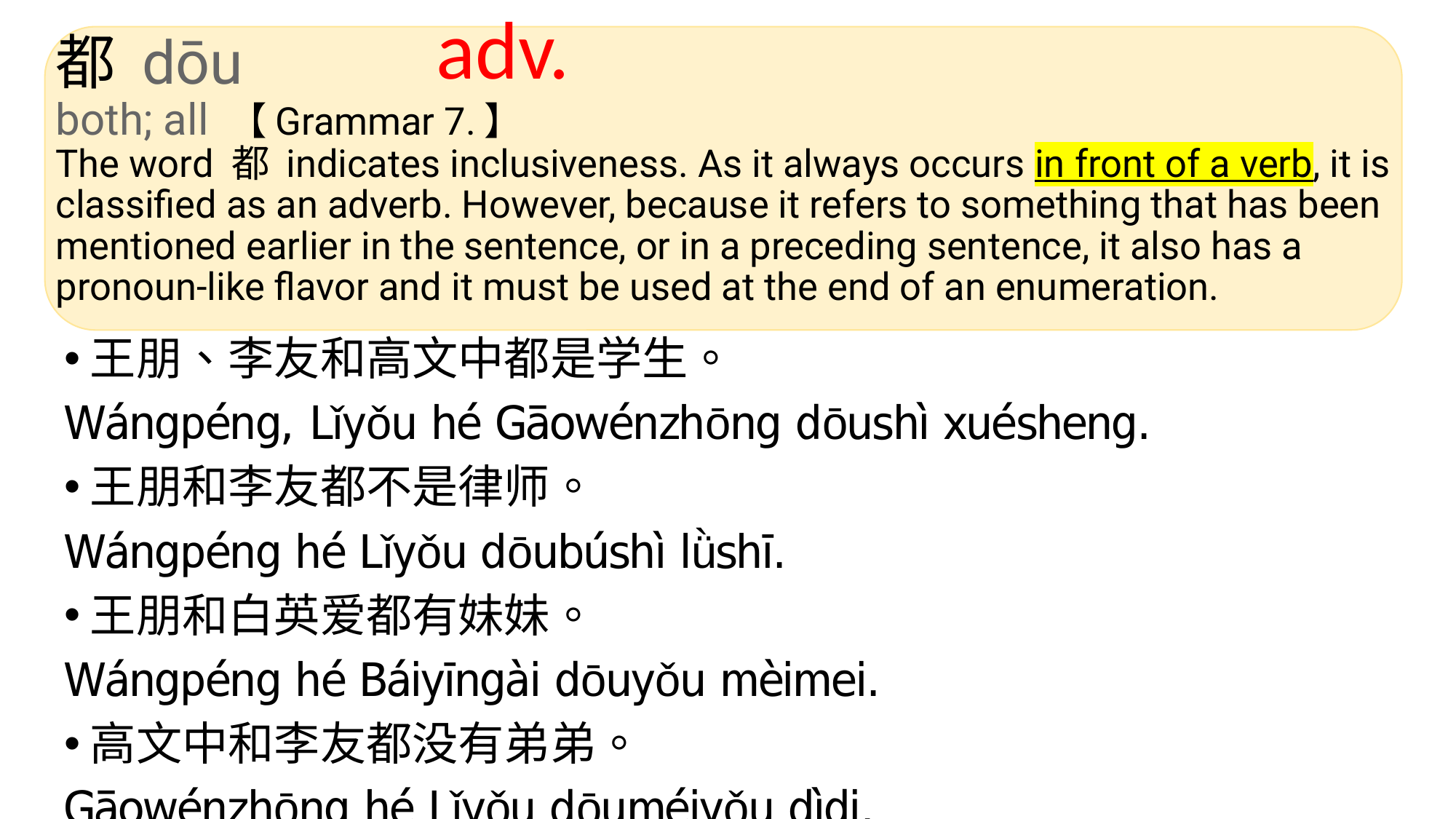

adv.

# 都 dōu both; all 【Grammar 7.】 The word 都 indicates inclusiveness. As it always occurs in front of a verb, it is classified as an adverb. However, because it refers to something that has been mentioned earlier in the sentence, or in a preceding sentence, it also has a pronoun-like flavor and it must be used at the end of an enumeration.
王朋、李友和高文中都是学生。
Wángpéng, Lǐyǒu hé Gāowénzhōng dōushì xuésheng.
王朋和李友都不是律师。
Wángpéng hé Lǐyǒu dōubúshì lǜshī.
王朋和白英爱都有妹妹。
Wángpéng hé Báiyīngài dōuyǒu mèimei.
高文中和李友都没有弟弟。
Gāowénzhōng hé Lǐyǒu dōuméiyǒu dìdi.